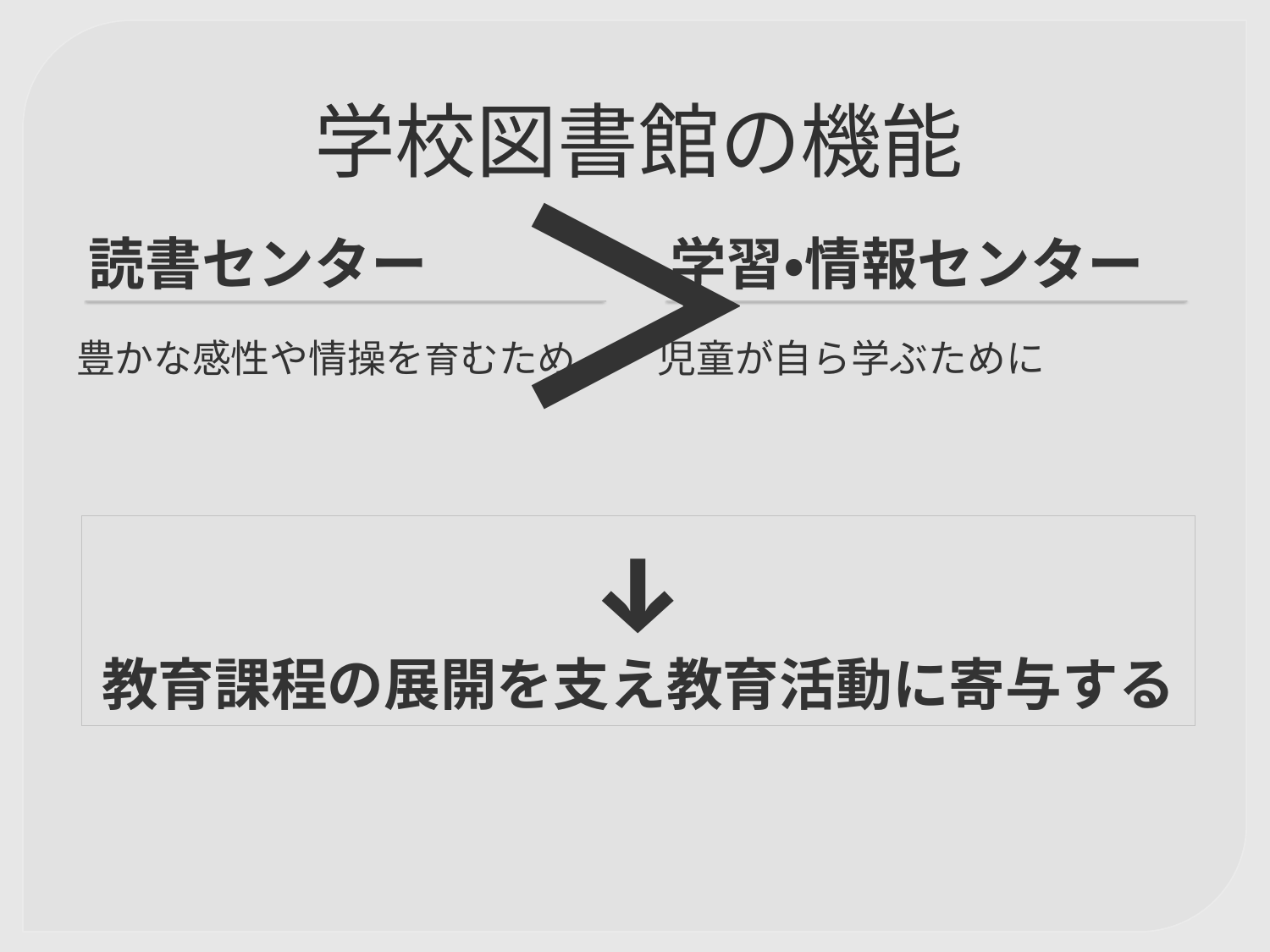

# 学校図書館の機能
＞
読書センター
学習・情報センター
豊かな感性や情操を育むため
児童が自ら学ぶために
↓
教育課程の展開を支え教育活動に寄与する